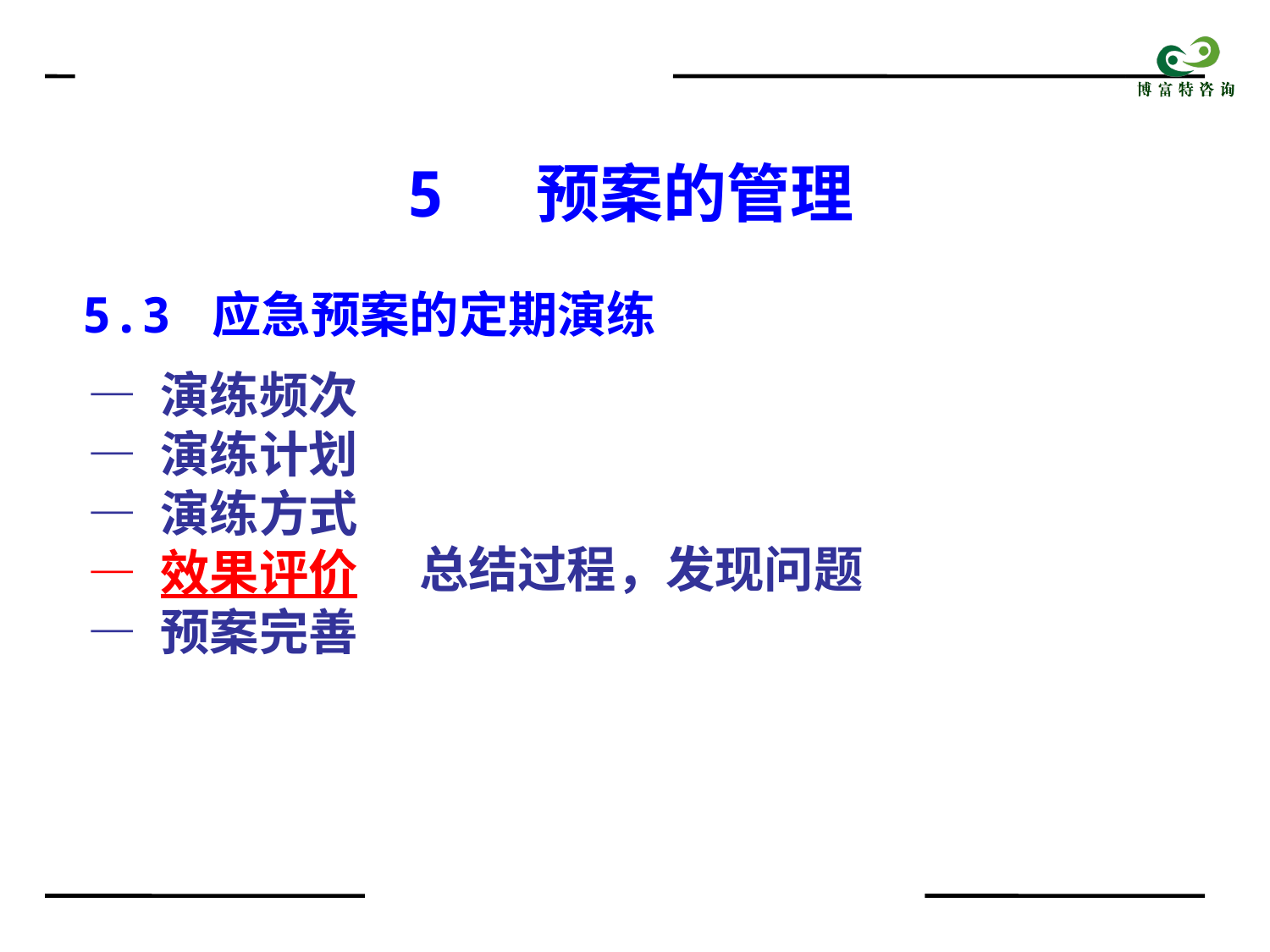

5  预案的管理
5.3 应急预案的定期演练

 — 演练频次
 — 演练计划
 — 演练方式
 — 效果评价
 — 预案完善

总结过程，发现问题